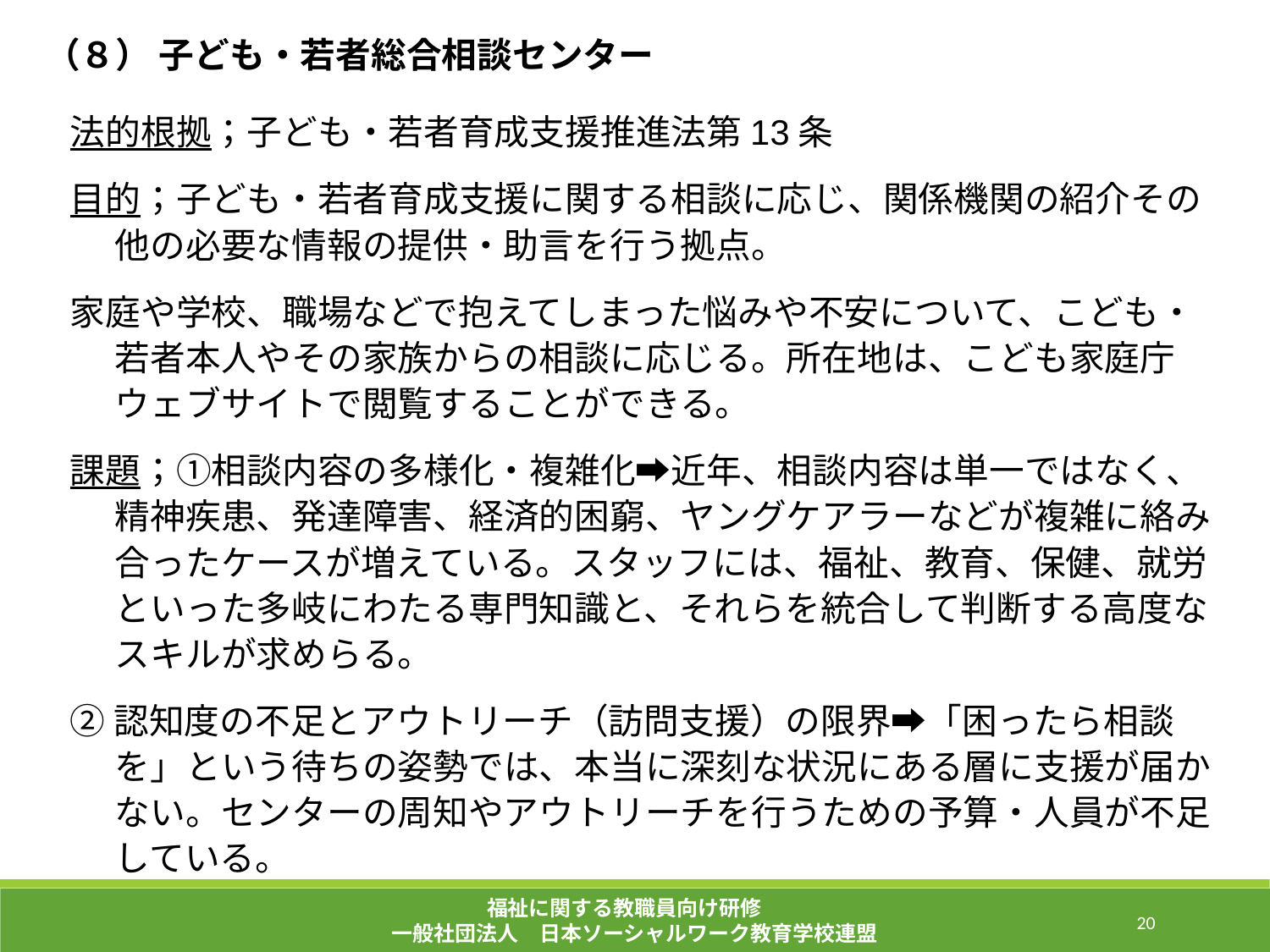

（８） 子ども・若者総合相談センター
法的根拠；子ども・若者育成支援推進法第13条
目的；子ども・若者育成支援に関する相談に応じ、関係機関の紹介その他の必要な情報の提供・助言を行う拠点。
家庭や学校、職場などで抱えてしまった悩みや不安について、こども・若者本人やその家族からの相談に応じる。所在地は、こども家庭庁ウェブサイトで閲覧することができる。
課題；①相談内容の多様化・複雑化➡近年、相談内容は単一ではなく、精神疾患、発達障害、経済的困窮、ヤングケアラーなどが複雑に絡み合ったケースが増えている。スタッフには、福祉、教育、保健、就労といった多岐にわたる専門知識と、それらを統合して判断する高度なスキルが求めらる。
②認知度の不足とアウトリーチ（訪問支援）の限界➡「困ったら相談を」という待ちの姿勢では、本当に深刻な状況にある層に支援が届かない。センターの周知やアウトリーチを行うための予算・人員が不足している。
福祉に関する教職員向け研修
一般社団法人　日本ソーシャルワーク教育学校連盟
20